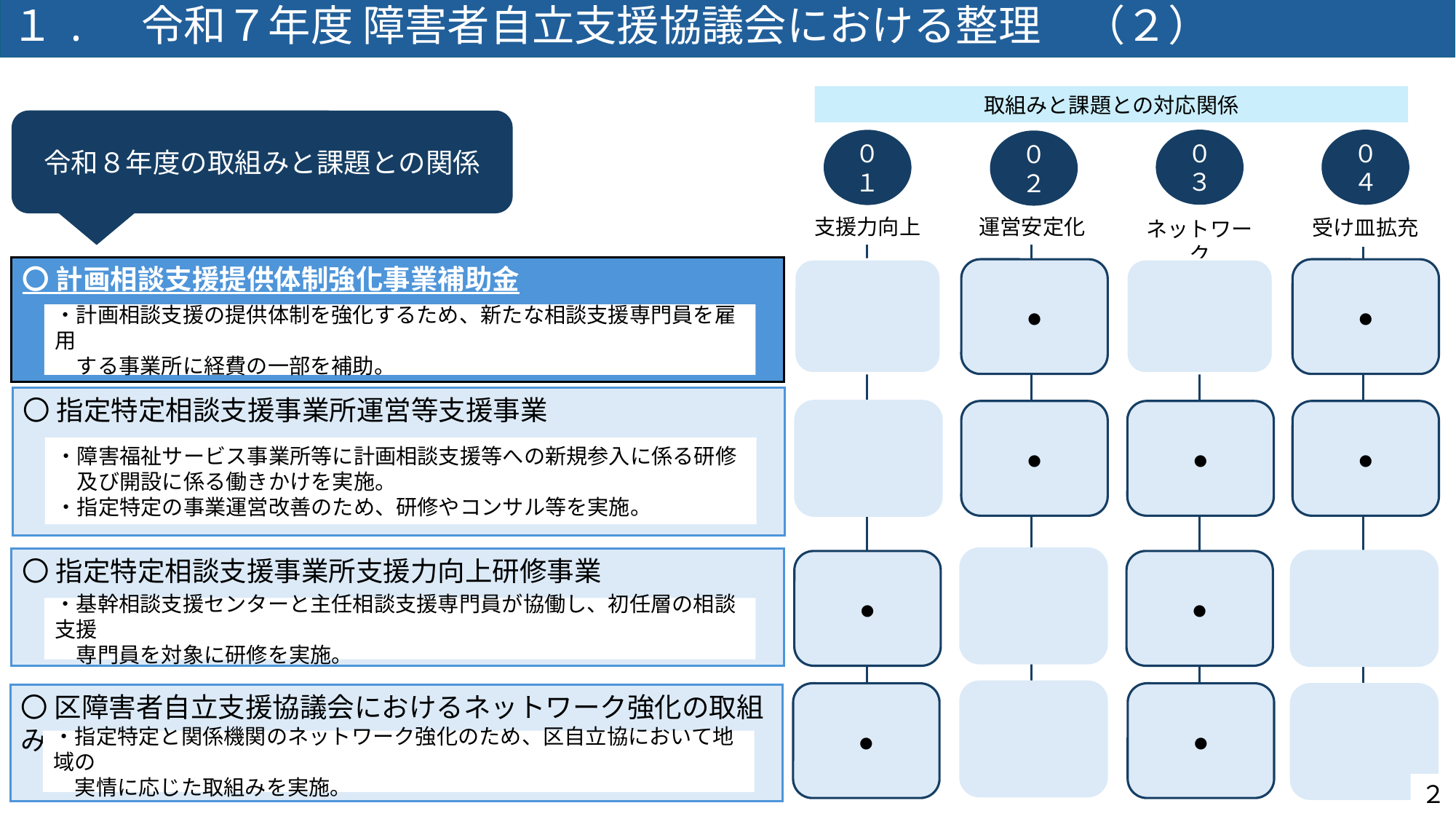

１.　令和７年度 障害者自立支援協議会における整理　（２）
取組みと課題との対応関係
令和８年度の取組みと課題との関係
０４
０３
０１
０２
支援力向上
運営安定化
受け皿拡充
ネットワーク

〇 計画相談支援提供体制強化事業補助金

●

●
・計画相談支援の提供体制を強化するため、新たな相談支援専門員を雇用
　する事業所に経費の一部を補助。
〇 指定特定相談支援事業所運営等支援事業

●
●
●
・障害福祉サービス事業所等に計画相談支援等への新規参入に係る研修
　及び開設に係る働きかけを実施。
・指定特定の事業運営改善のため、研修やコンサル等を実施。
〇 指定特定相談支援事業所支援力向上研修事業

●
●

・基幹相談支援センターと主任相談支援専門員が協働し、初任層の相談支援
　専門員を対象に研修を実施。

●
●

〇 区障害者自立支援協議会におけるネットワーク強化の取組み
・指定特定と関係機関のネットワーク強化のため、区自立協において地域の
　実情に応じた取組みを実施。
２